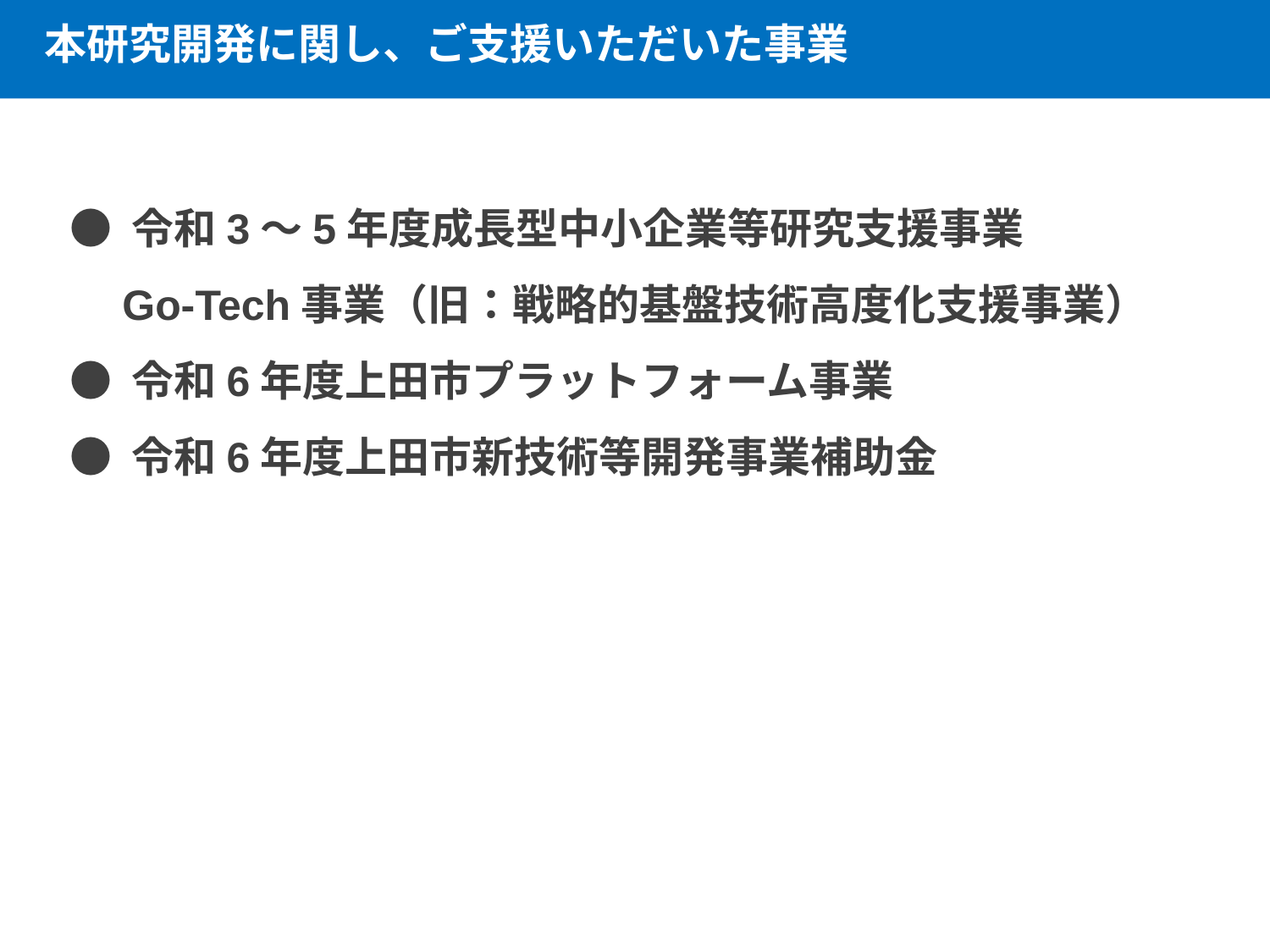

本研究開発に関し、ご支援いただいた事業
● 令和3〜5年度成長型中小企業等研究支援事業
　Go-Tech事業（旧：戦略的基盤技術高度化支援事業）
● 令和6年度上田市プラットフォーム事業
● 令和6年度上田市新技術等開発事業補助金